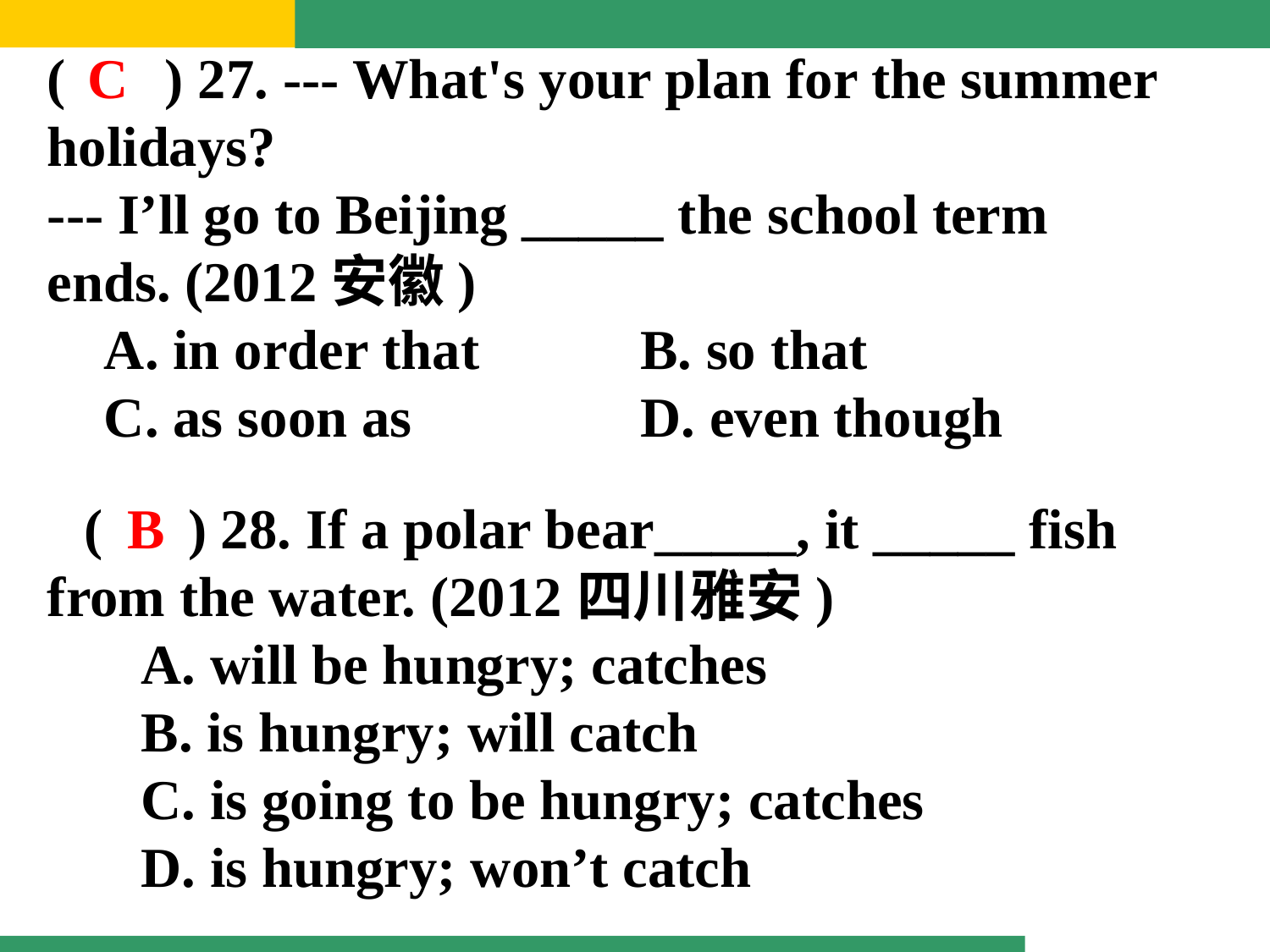

(       ) 27. --- What's your plan for the summer holidays?
--- I’ll go to Beijing _____ the school term ends. (2012安徽)
    A. in order that	      B. so that
    C. as soon as	               D. even though
C
(      ) 28. If a polar bear_____, it _____ fish from the water. (2012四川雅安)
    A. will be hungry; catches
    B. is hungry; will catch
    C. is going to be hungry; catches
    D. is hungry; won’t catch
B